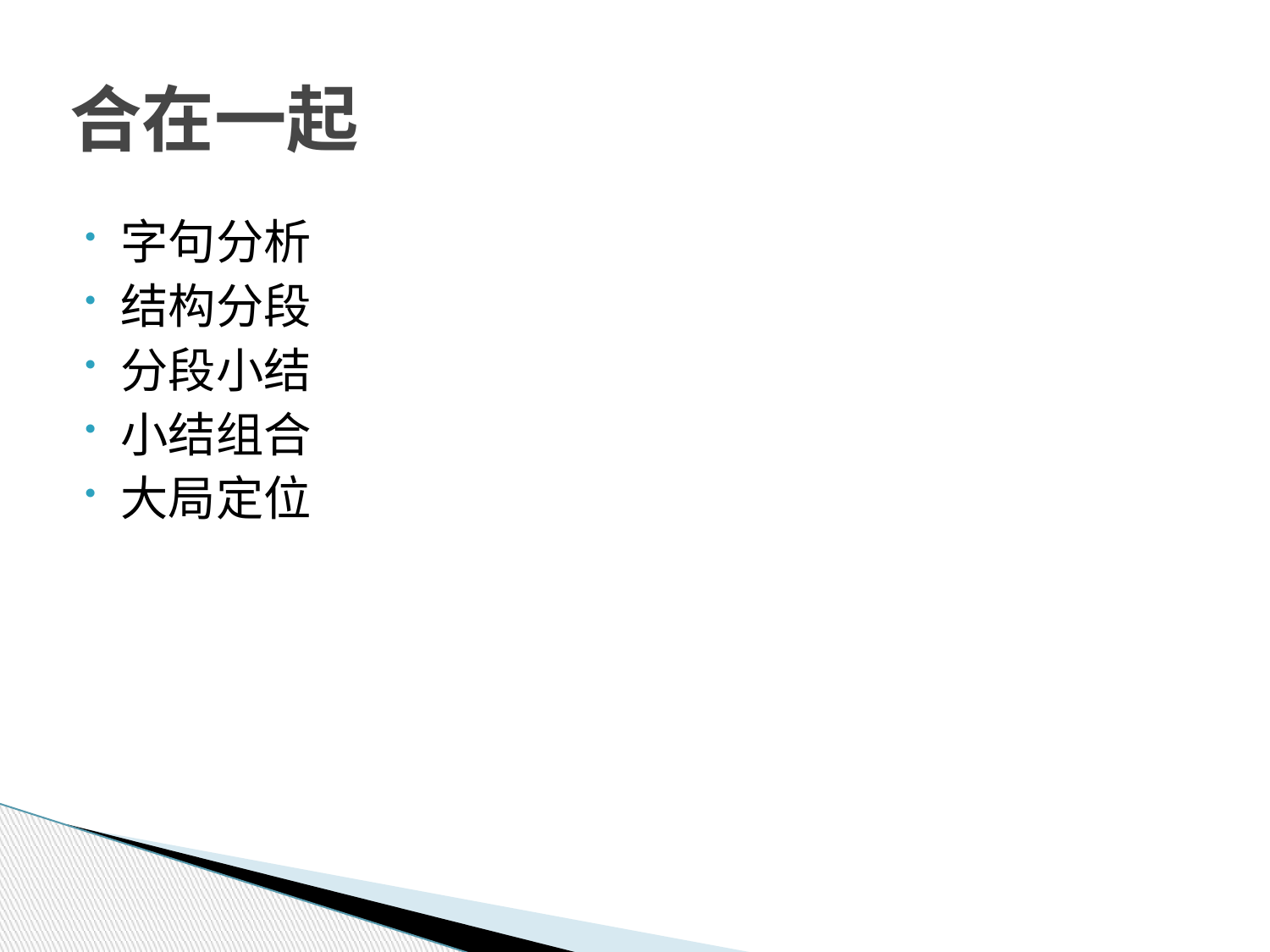

# 合在一起
字句分析
结构分段
分段小结
小结组合
大局定位